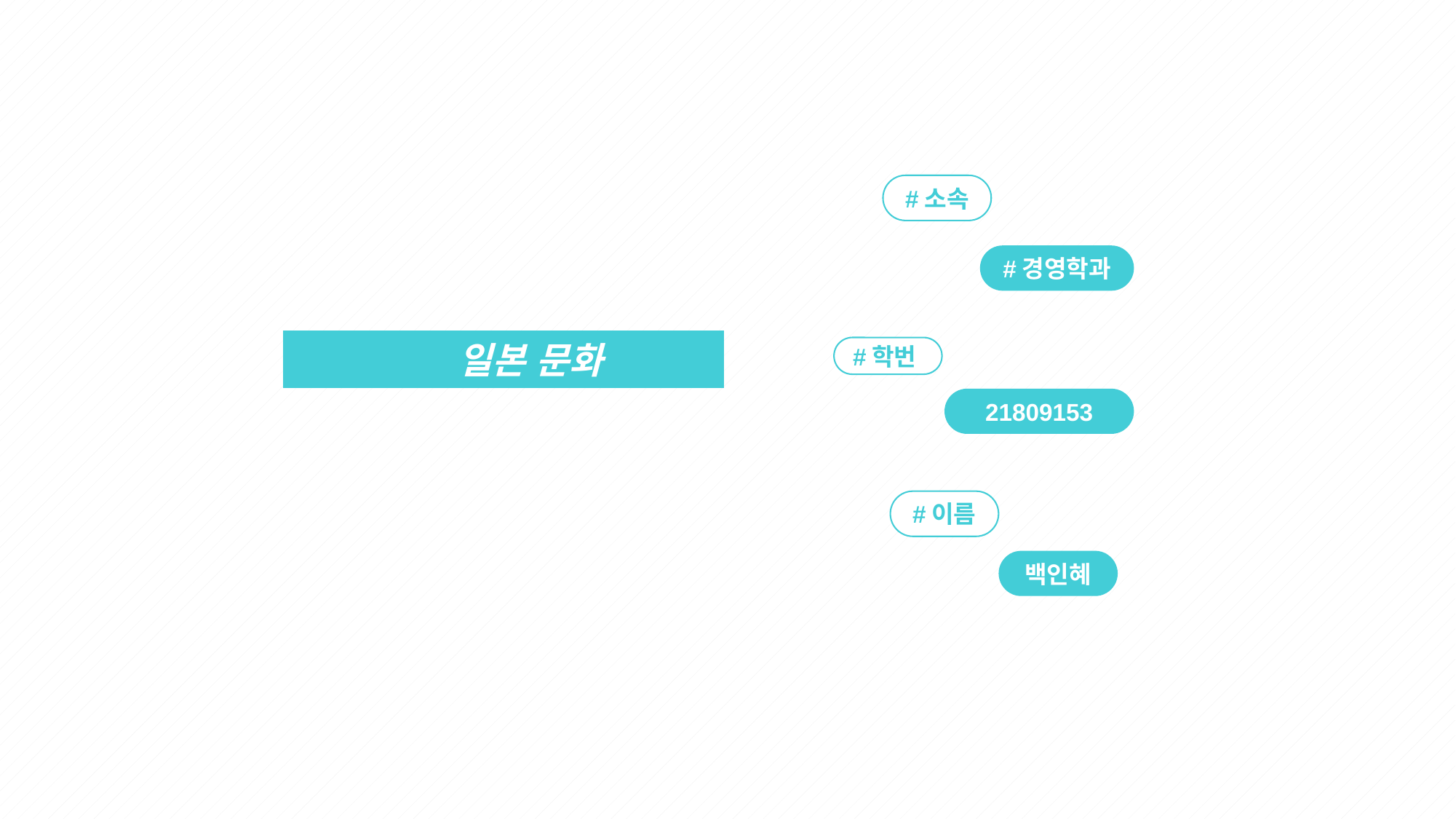

#소속
#경영학과
일본 문화
#학번
21809153
#이름
백인혜